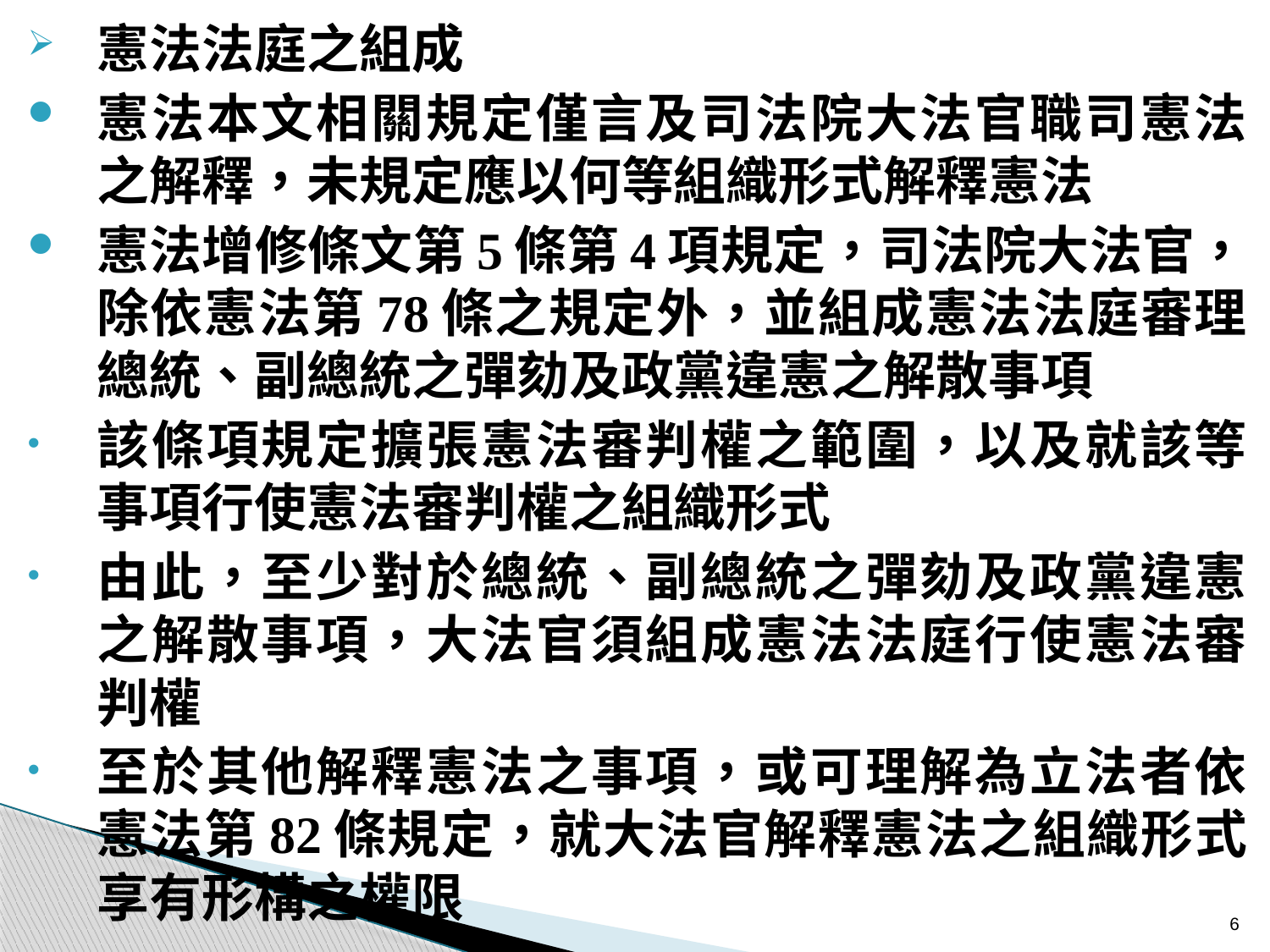

憲法法庭之組成
憲法本文相關規定僅言及司法院大法官職司憲法之解釋，未規定應以何等組織形式解釋憲法
憲法增修條文第5條第4項規定，司法院大法官，除依憲法第78條之規定外，並組成憲法法庭審理總統、副總統之彈劾及政黨違憲之解散事項
該條項規定擴張憲法審判權之範圍，以及就該等事項行使憲法審判權之組織形式
由此，至少對於總統、副總統之彈劾及政黨違憲之解散事項，大法官須組成憲法法庭行使憲法審判權
至於其他解釋憲法之事項，或可理解為立法者依憲法第82條規定，就大法官解釋憲法之組織形式享有形構之權限

6